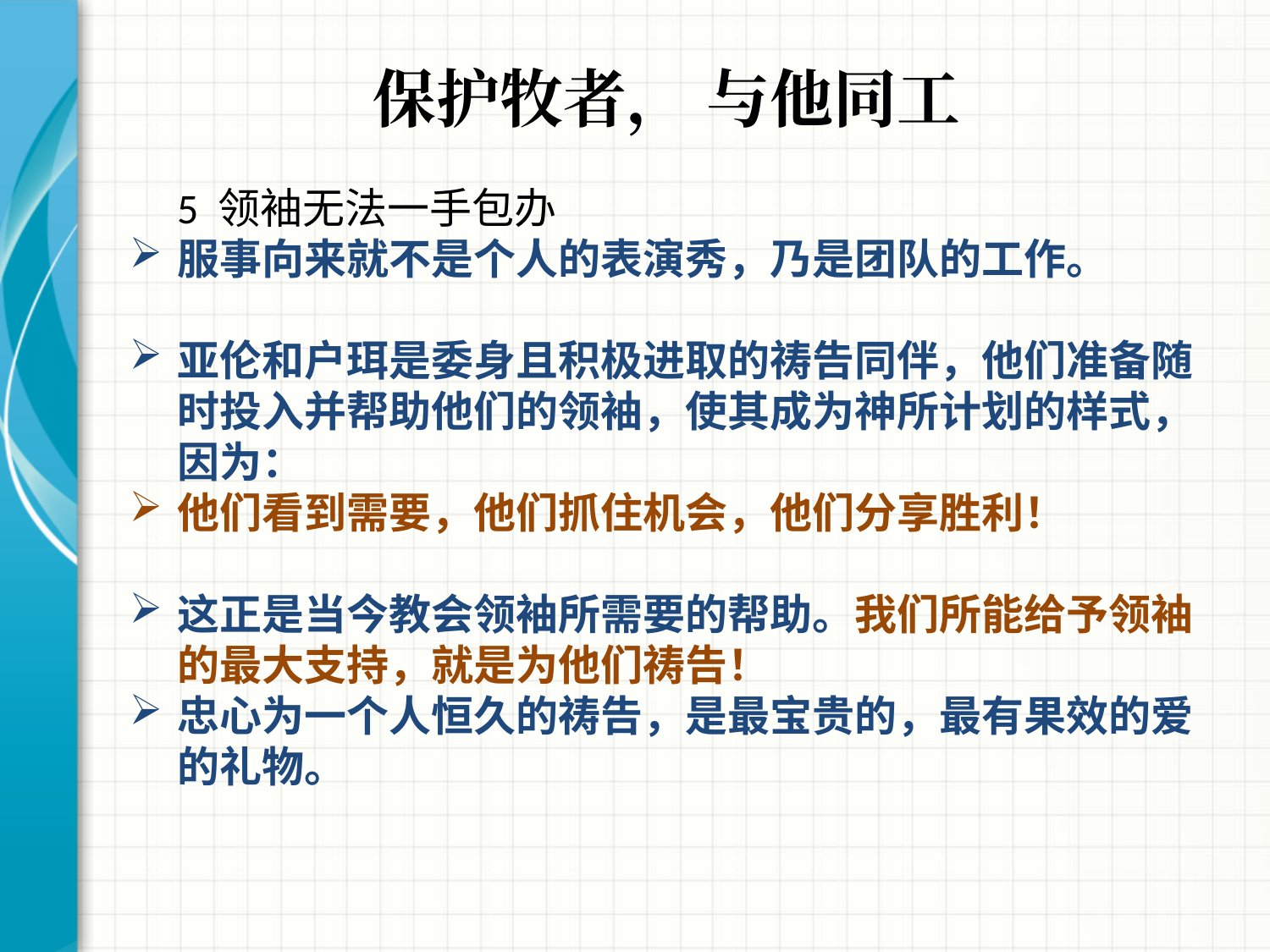

# 保护牧者， 与他同工

     5 领袖无法一手包办
服事向来就不是个人的表演秀，乃是团队的工作。

亚伦和户珥是委身且积极进取的祷告同伴，他们准备随时投入并帮助他们的领袖，使其成为神所计划的样式，因为：
他们看到需要，他们抓住机会，他们分享胜利！

这正是当今教会领袖所需要的帮助。我们所能给予领袖的最大支持，就是为他们祷告！
忠心为一个人恒久的祷告，是最宝贵的，最有果效的爱的礼物。